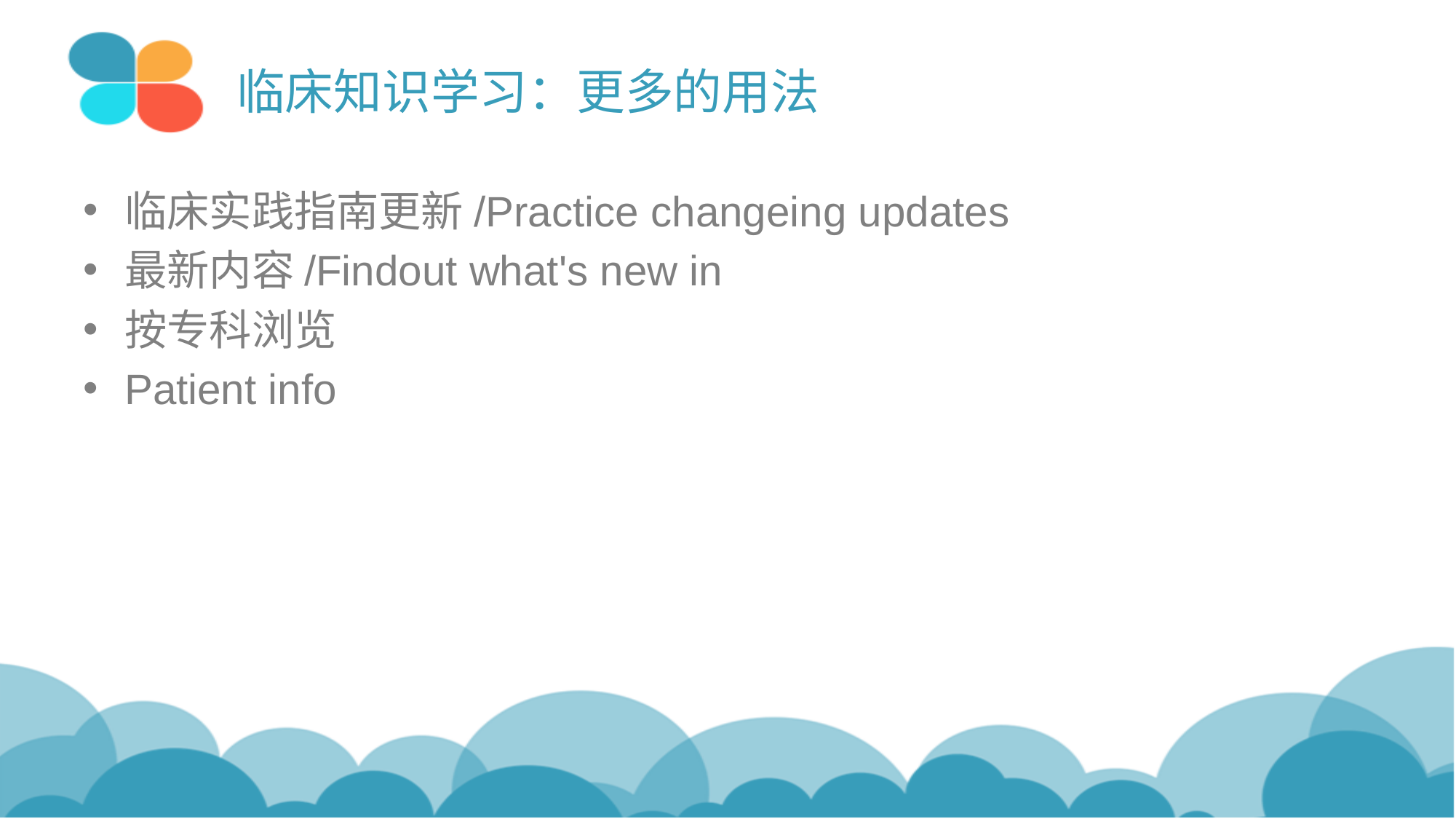

# 临床知识学习：更多的用法
临床实践指南更新/Practice changeing updates
最新内容/Findout what's new in
按专科浏览
Patient info